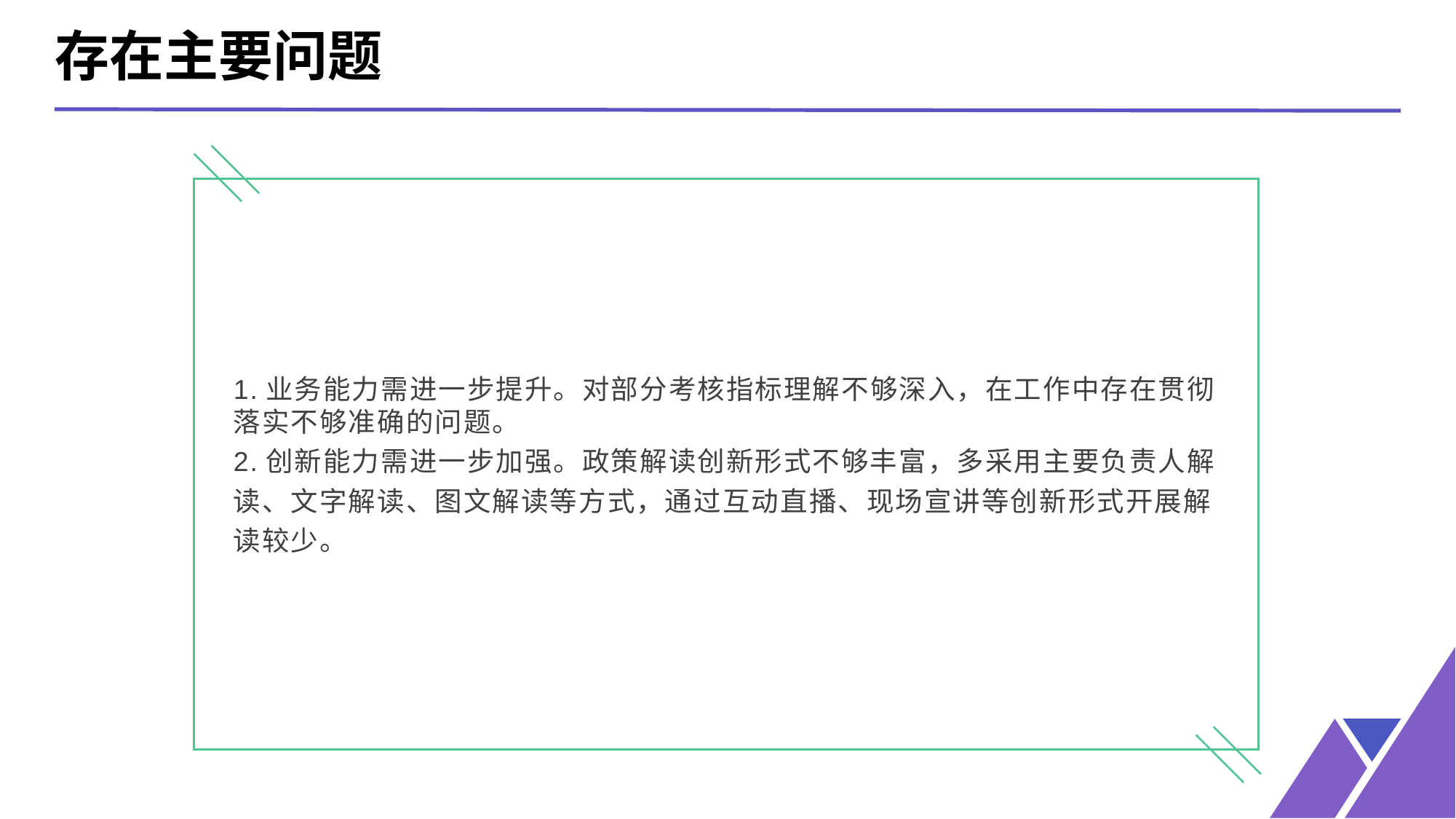

存在主要问题

1.业务能力需进一步提升。对部分考核指标理解不够深入，在工作中存在贯彻落实不够准确的问题。
2.创新能力需进一步加强。政策解读创新形式不够丰富，多采用主要负责人解读、文字解读、图文解读等方式，通过互动直播、现场宣讲等创新形式开展解读较少。